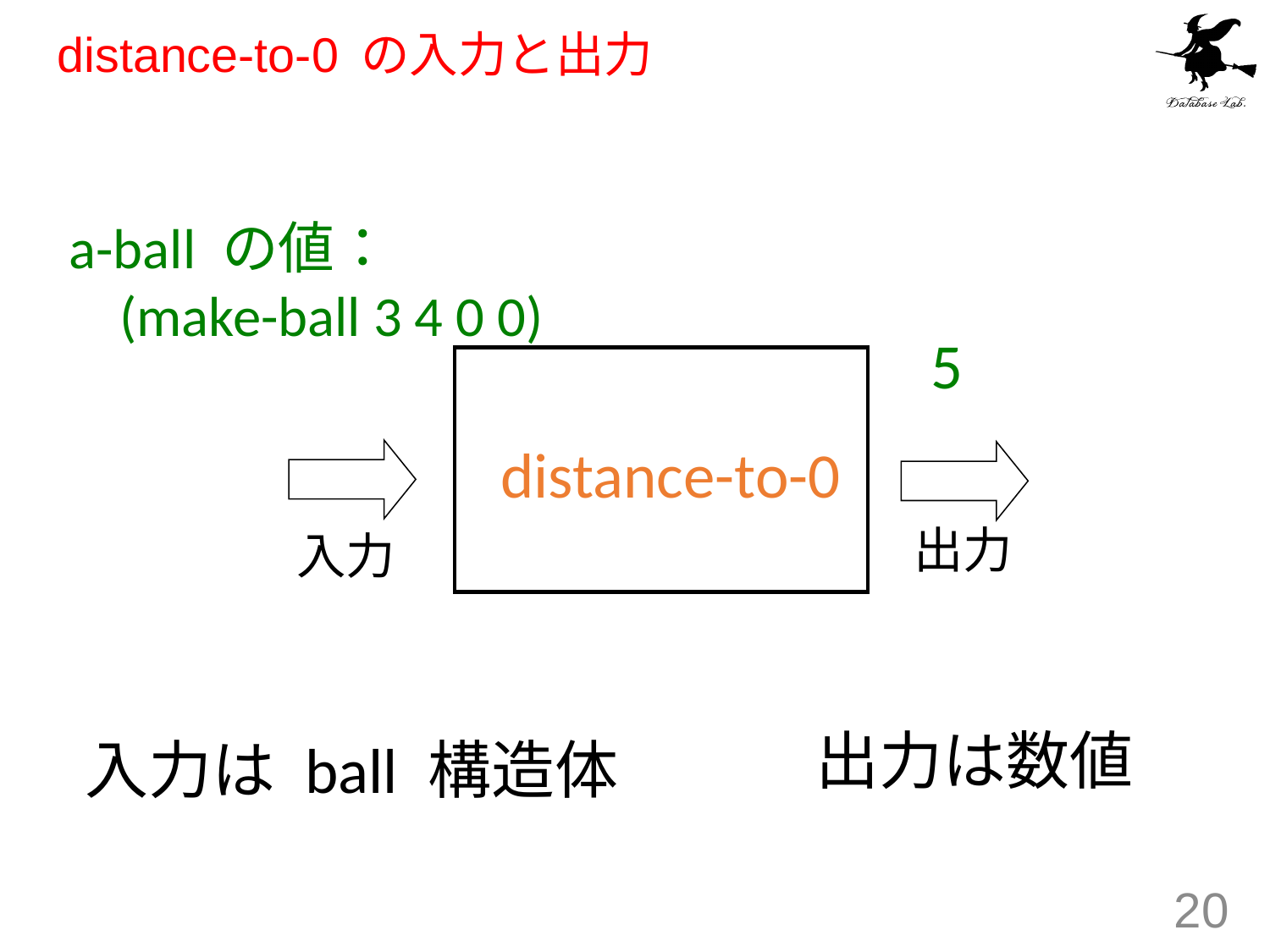

# distance-to-0 の入力と出力
a-ball の値：
    (make-ball 3 4 0 0)
5

distance-to-0

出力
入力
出力は数値
入力は ball 構造体
20